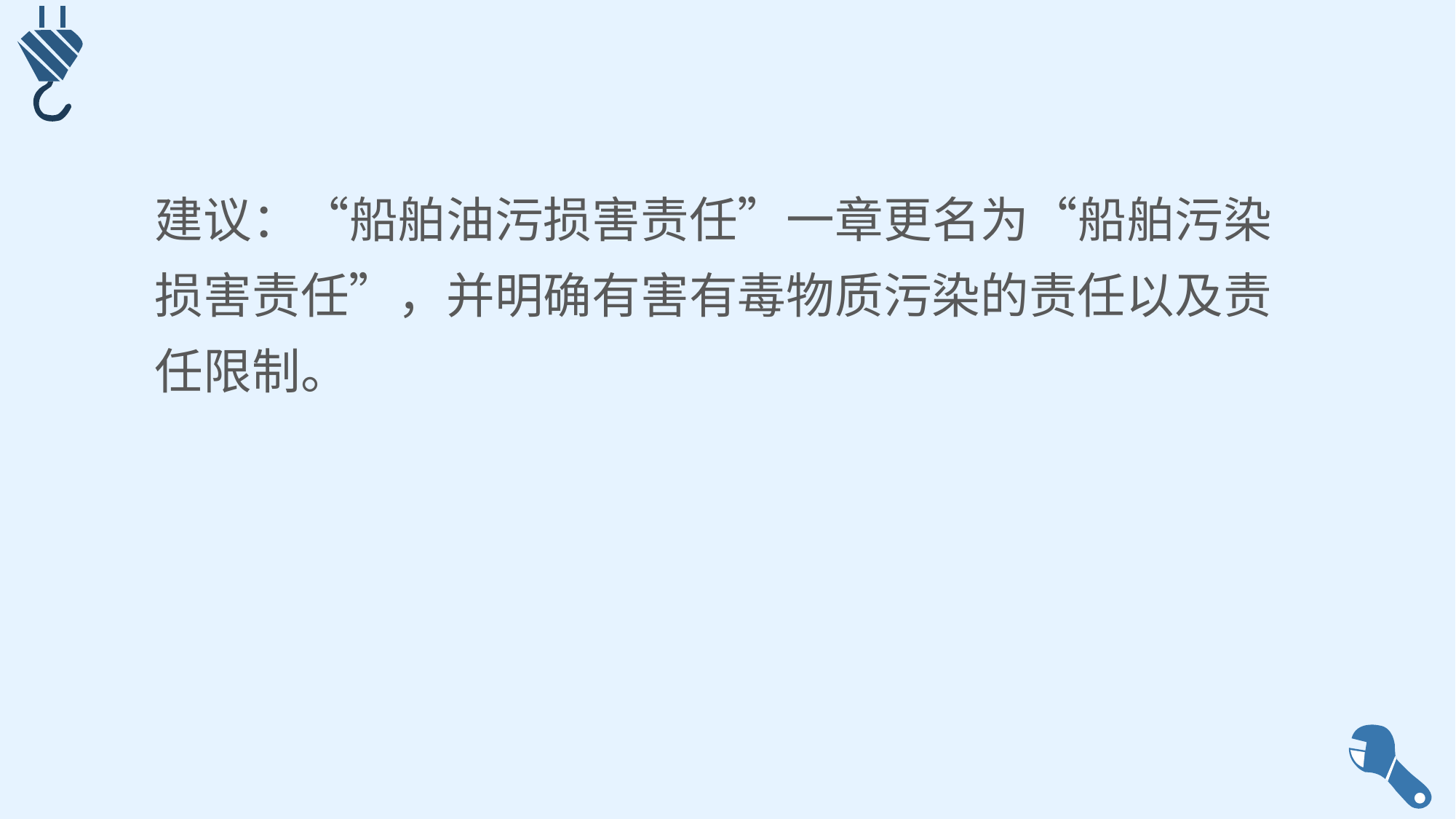

建议：“船舶油污损害责任”一章更名为“船舶污染损害责任”，并明确有害有毒物质污染的责任以及责任限制。